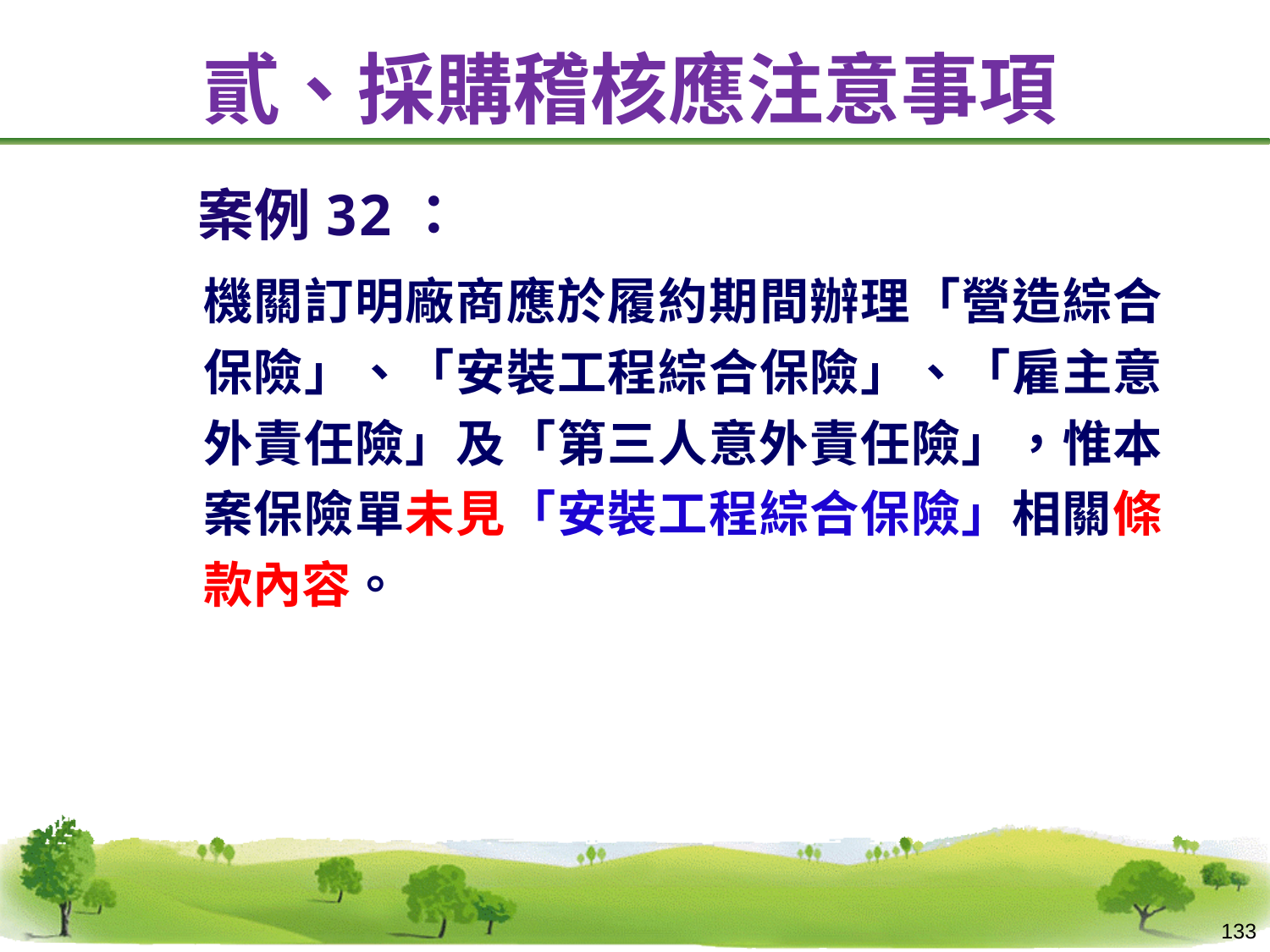

# 貳、採購稽核應注意事項
　案例32：
機關訂明廠商應於履約期間辦理「營造綜合保險」、「安裝工程綜合保險」、「雇主意外責任險」及「第三人意外責任險」，惟本案保險單未見「安裝工程綜合保險」相關條款內容。
133